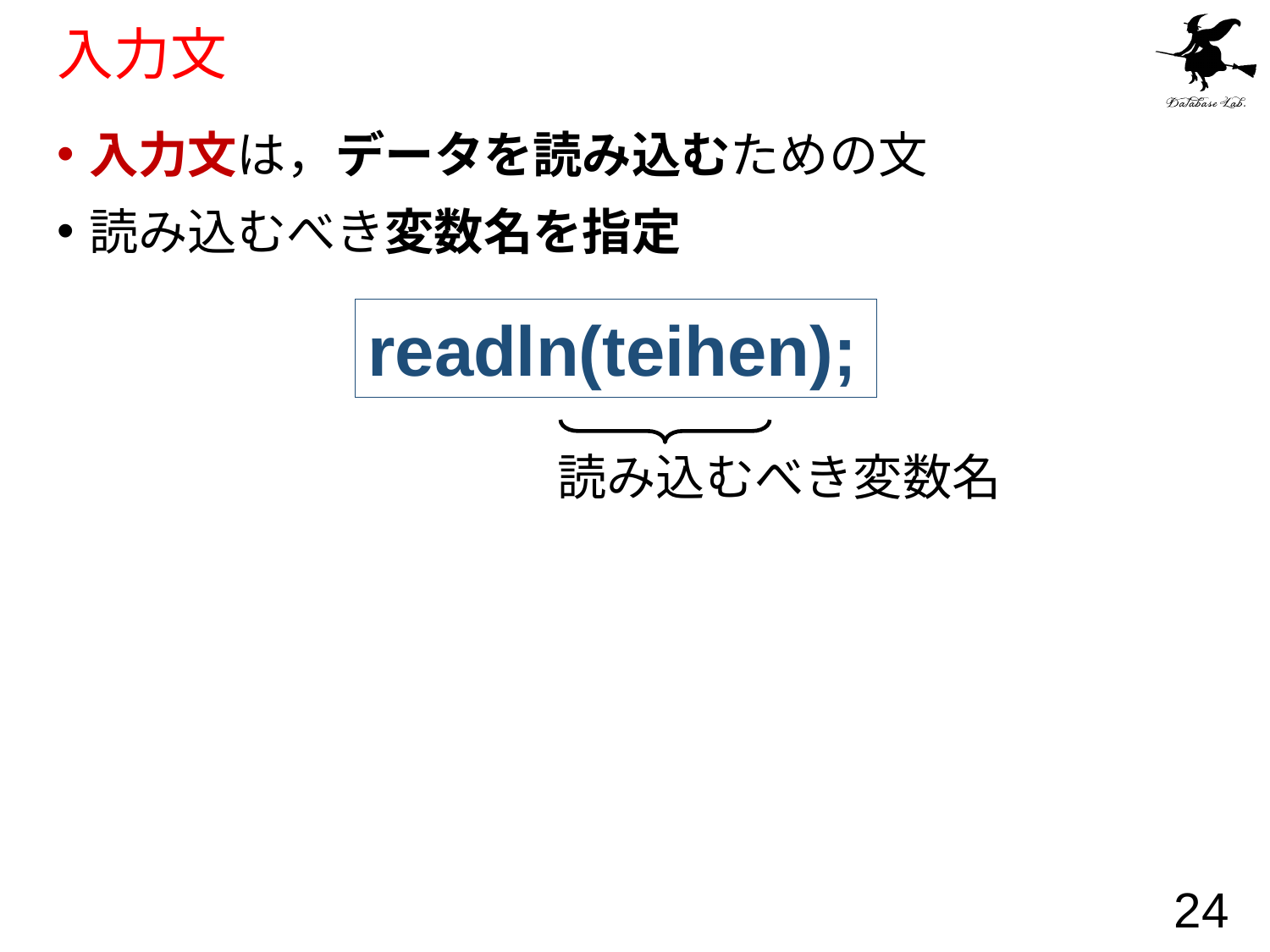

# 入力文
入力文は，データを読み込むための文
読み込むべき変数名を指定
readln(teihen);

読み込むべき変数名
24